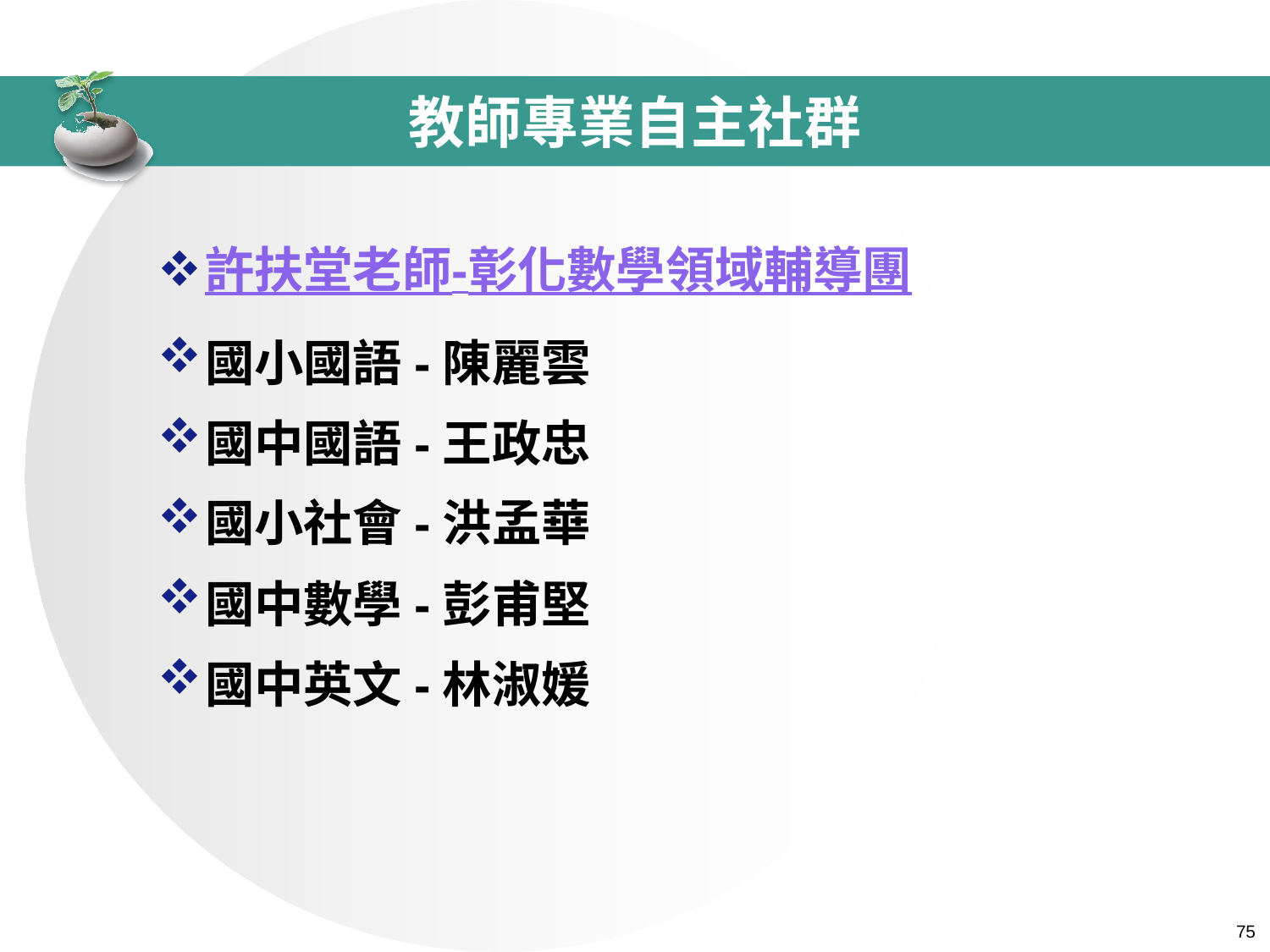

# 教師專業自主社群
許扶堂老師-彰化數學領域輔導團
國小國語-陳麗雲
國中國語-王政忠
國小社會-洪孟華
國中數學-彭甫堅
國中英文-林淑媛
              75